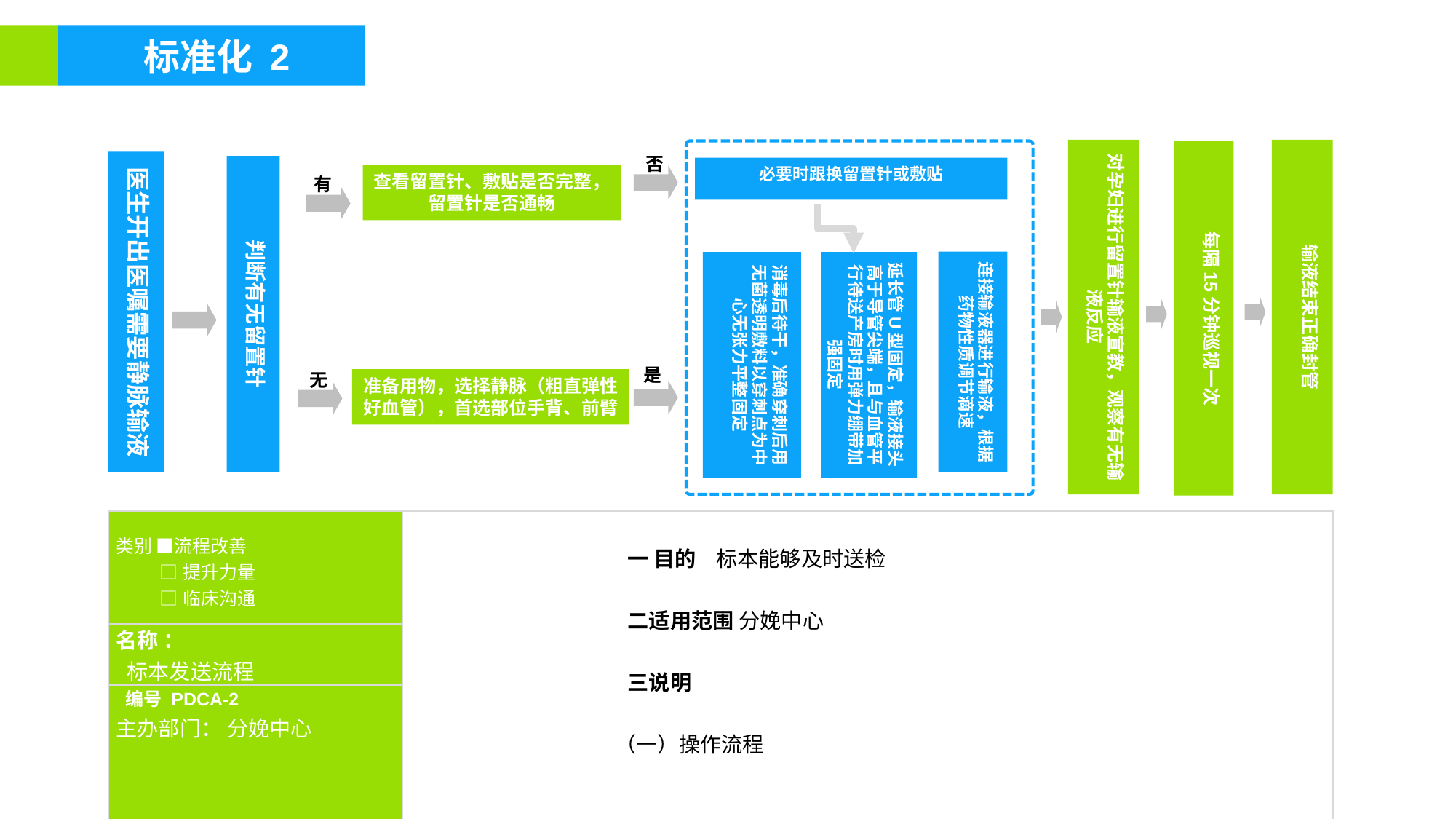

标准化 2
对孕妇进行留置针输液宣教，观察有无输液反应
输液结束正确封管

每隔15分钟巡视一次
否
医生开出医嘱需要静脉输液

判断有无留置针
必要时跟换留置针或敷贴

查看留置针、敷贴是否完整，留置针是否通畅

有

连接输液器进行输液，根据药物性质调节滴速
消毒后待干，准确穿刺后用无菌透明敷料以穿刺点为中心无张力平整固定
延长管U型固定，输液接头高于导管尖端，且与血管平行待送产房时用弹力绷带加强固定

是
无
准备用物，选择静脉（粗直弹性好血管），首选部位手背、前臂

| 类别 ■流程改善 □提升力量 □临床沟通 | 一 目的 标本能够及时送检  二适用范围 分娩中心 三说明 （一）操作流程 |
| --- | --- |
| 名称 ：  标本发送流程 |  |
| 编号 PDCA-2 主办部门： 分娩中心 |  |